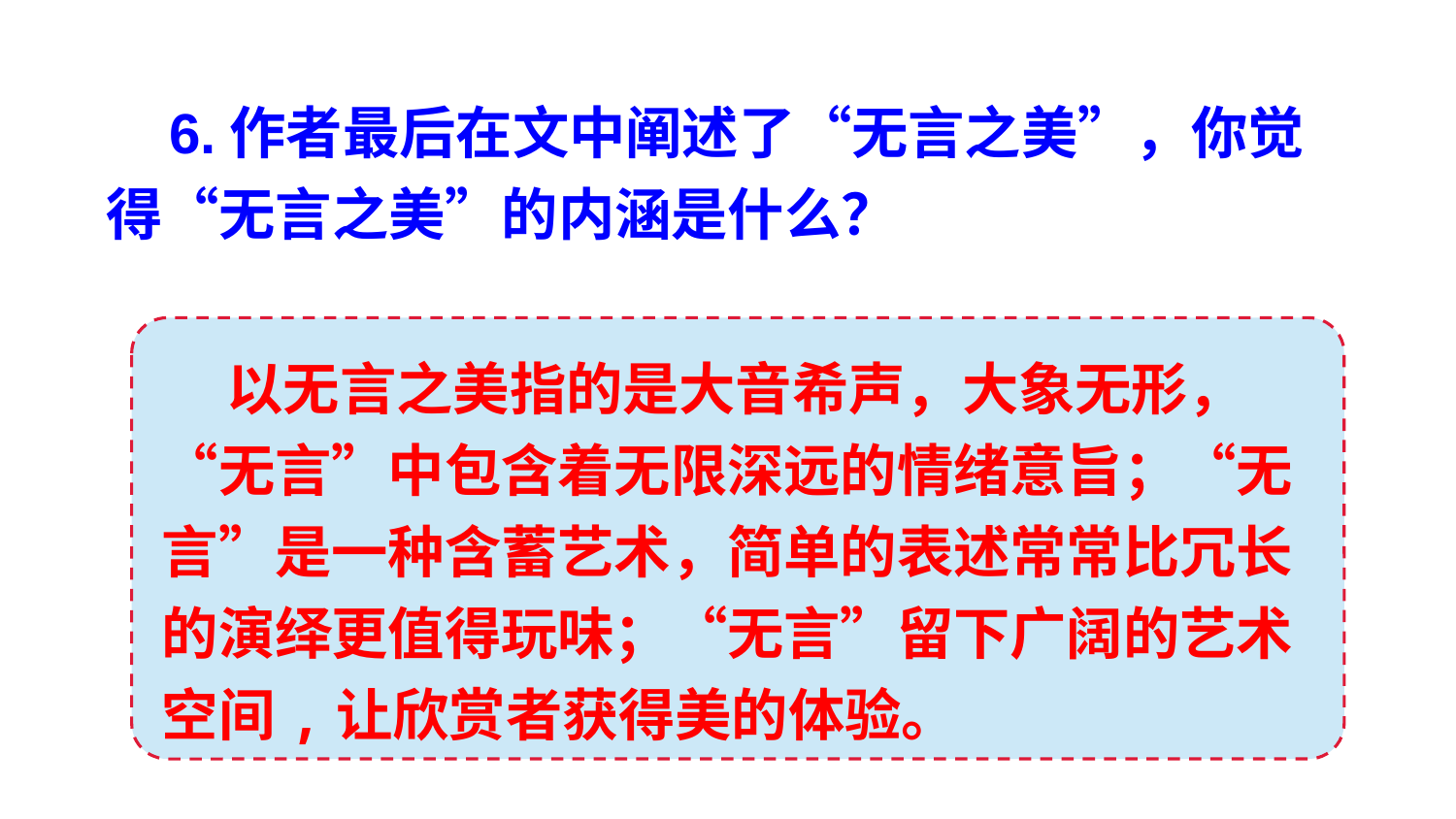

6.作者最后在文中阐述了“无言之美”，你觉得“无言之美”的内涵是什么？

    以无言之美指的是大音希声，大象无形，“无言”中包含着无限深远的情绪意旨；“无言”是一种含蓄艺术，简单的表述常常比冗长的演绎更值得玩味；“无言”留下广阔的艺术空间,让欣赏者获得美的体验。